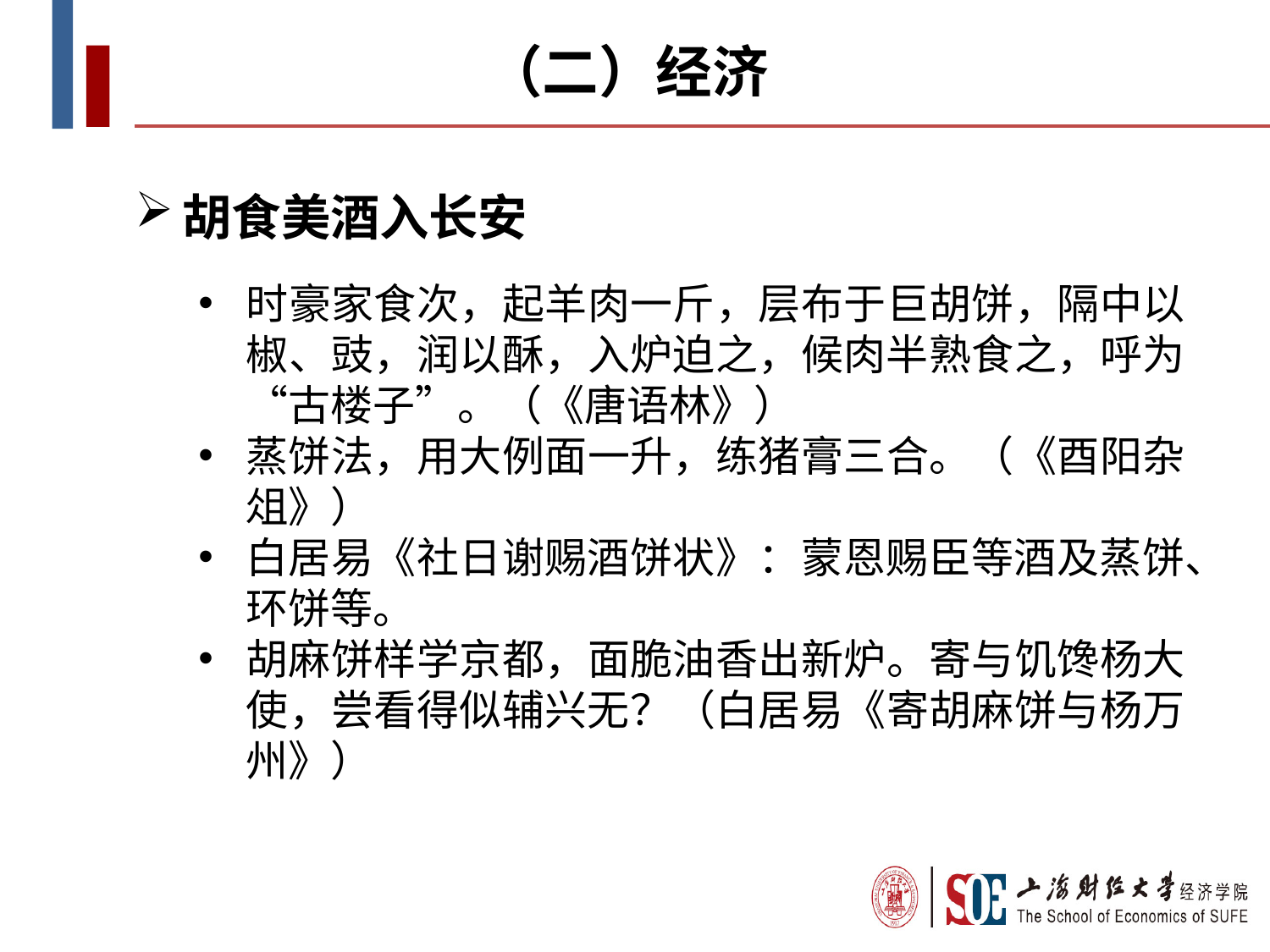

（二）经济
胡食美酒入长安
时豪家食次，起羊肉一斤，层布于巨胡饼，隔中以椒、豉，润以酥，入炉迫之，候肉半熟食之，呼为“古楼子”。（《唐语林》）
蒸饼法，用大例面一升，练猪膏三合。（《酉阳杂俎》）
白居易《社日谢赐酒饼状》：蒙恩赐臣等酒及蒸饼、环饼等。
胡麻饼样学京都，面脆油香出新炉。寄与饥馋杨大使，尝看得似辅兴无？（白居易《寄胡麻饼与杨万州》）